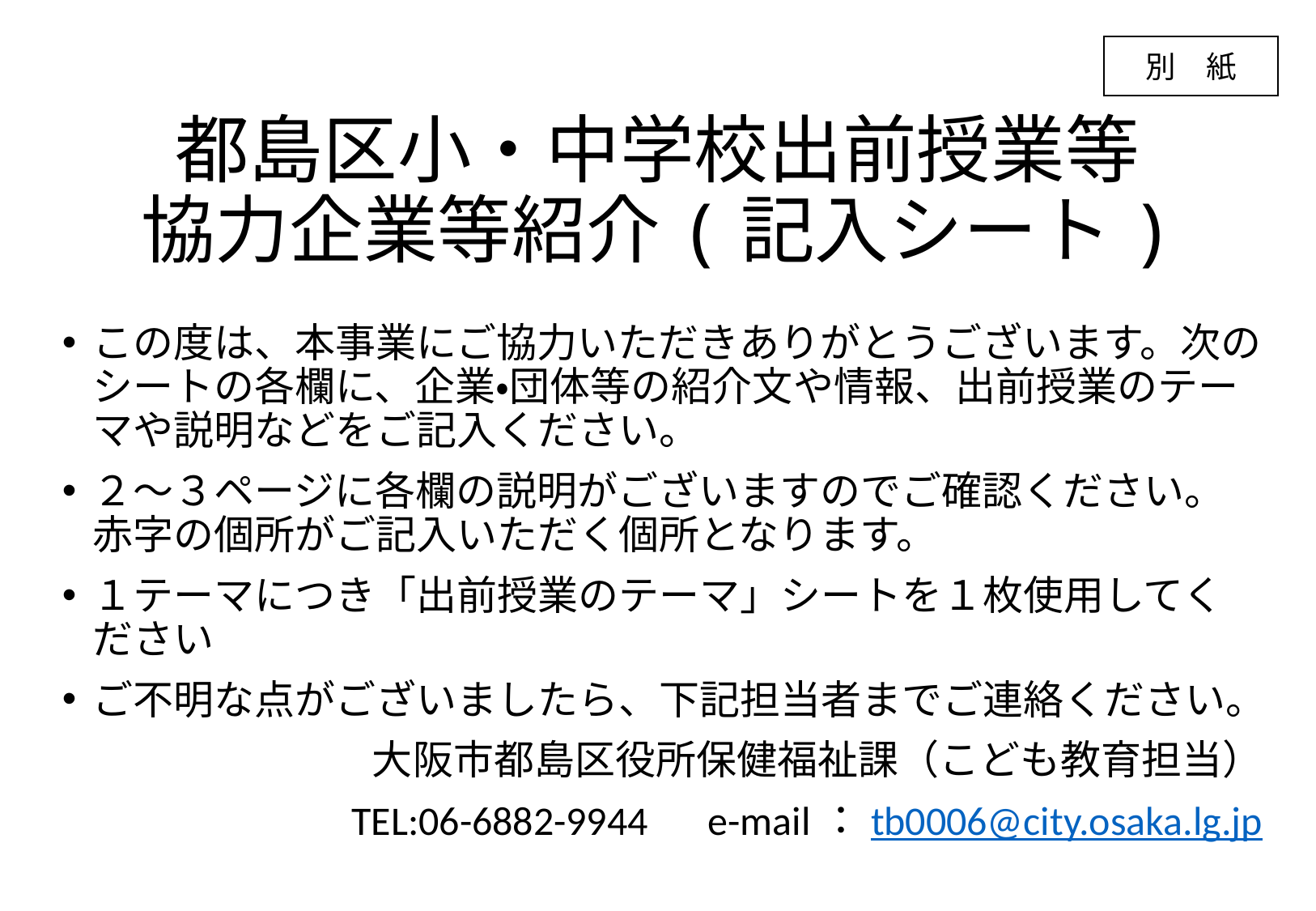

別　紙
# 都島区小・中学校出前授業等 協力企業等紹介(記入シート)
この度は、本事業にご協力いただきありがとうございます。次のシートの各欄に、企業・団体等の紹介文や情報、出前授業のテーマや説明などをご記入ください。
２～３ページに各欄の説明がございますのでご確認ください。赤字の個所がご記入いただく個所となります。
１テーマにつき「出前授業のテーマ」シートを１枚使用してください
ご不明な点がございましたら、下記担当者までご連絡ください。
大阪市都島区役所保健福祉課（こども教育担当）
TEL:06-6882-9944　e-mail：tb0006@city.osaka.lg.jp